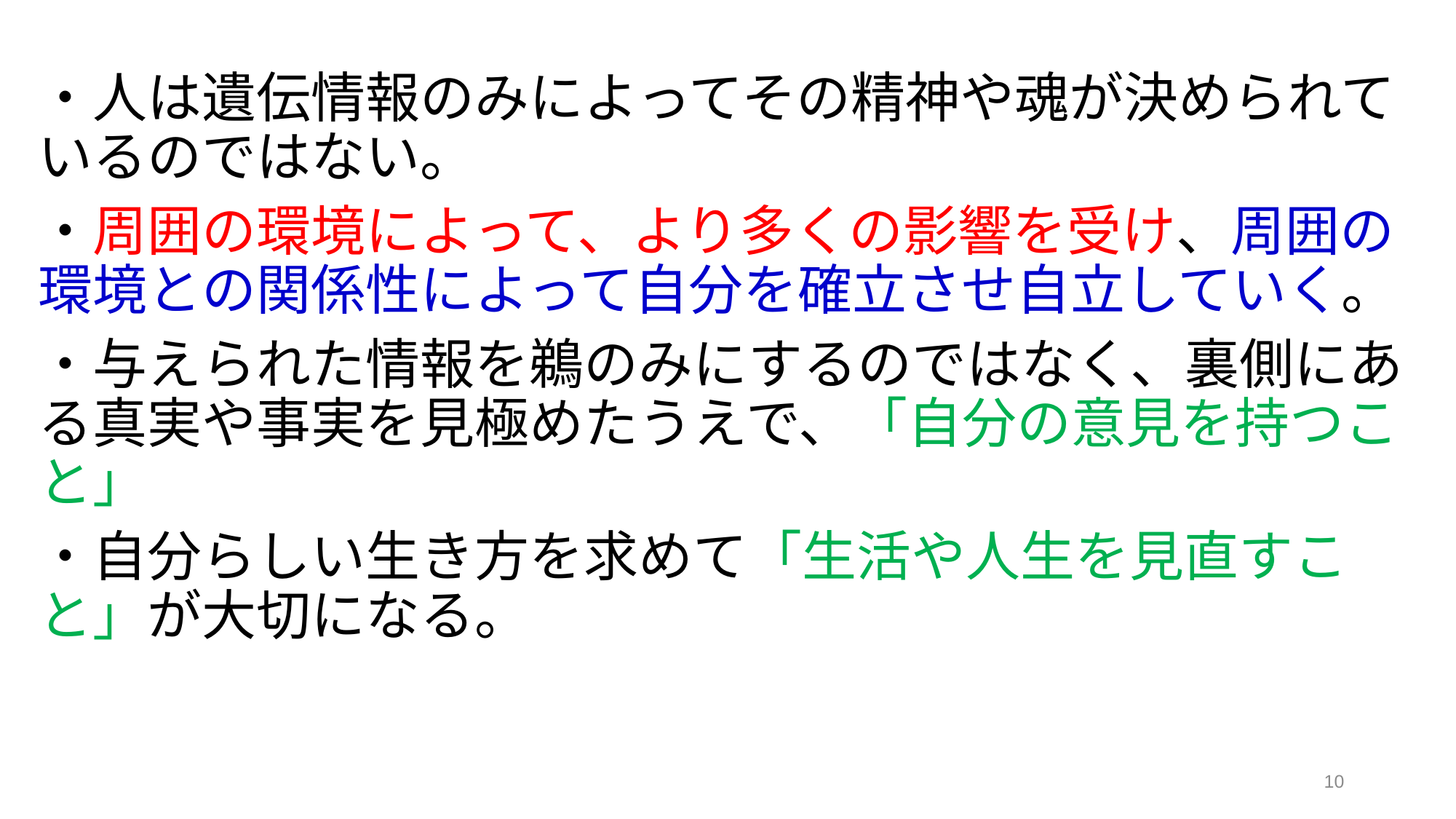

・人は遺伝情報のみによってその精神や魂が決められているのではない。
・周囲の環境によって、より多くの影響を受け、周囲の環境との関係性によって自分を確立させ自立していく。
・与えられた情報を鵜のみにするのではなく、裏側にある真実や事実を見極めたうえで、「自分の意見を持つこと」
・自分らしい生き方を求めて「生活や人生を見直すこと」が大切になる。

10